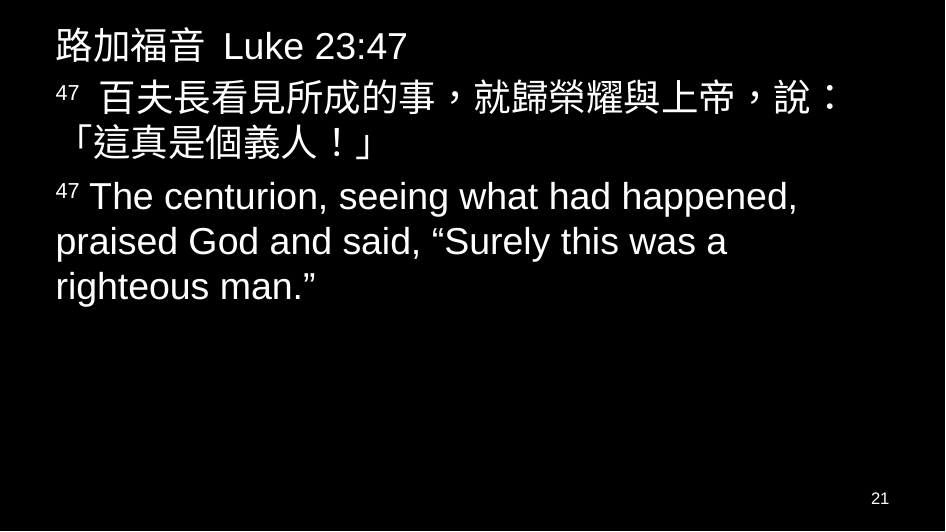

路加福音 Luke 23:47
47 百夫長看見所成的事，就歸榮耀與上帝，說：「這真是個義人！」
47 The centurion, seeing what had happened, praised God and said, “Surely this was a righteous man.”

21